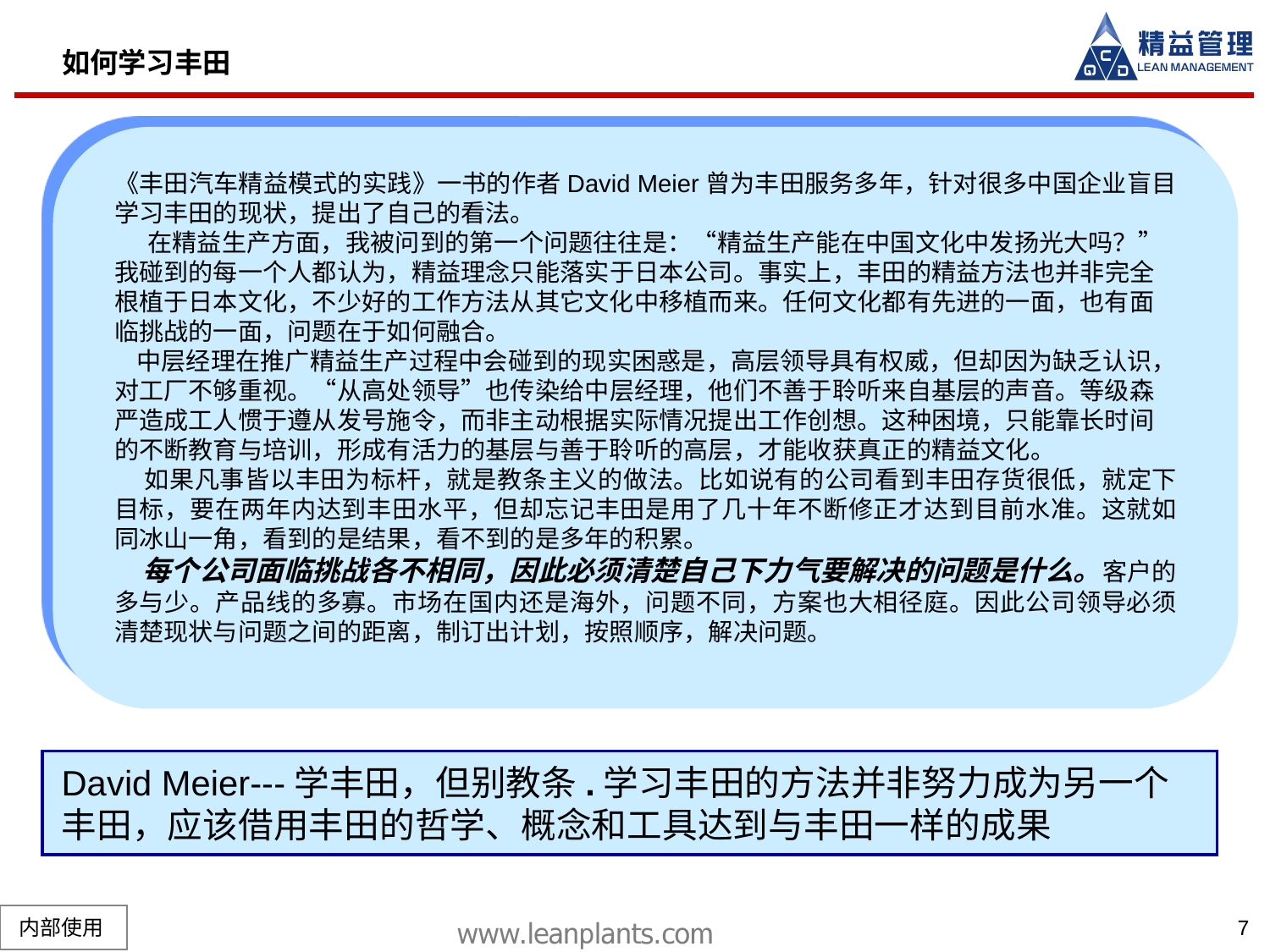

如何学习丰田

《丰田汽车精益模式的实践》一书的作者David Meier曾为丰田服务多年，针对很多中国企业盲目学习丰田的现状，提出了自己的看法。
     在精益生产方面，我被问到的第一个问题往往是：“精益生产能在中国文化中发扬光大吗？”我碰到的每一个人都认为，精益理念只能落实于日本公司。事实上，丰田的精益方法也并非完全根植于日本文化，不少好的工作方法从其它文化中移植而来。任何文化都有先进的一面，也有面临挑战的一面，问题在于如何融合。
   中层经理在推广精益生产过程中会碰到的现实困惑是，高层领导具有权威，但却因为缺乏认识，对工厂不够重视。“从高处领导”也传染给中层经理，他们不善于聆听来自基层的声音。等级森严造成工人惯于遵从发号施令，而非主动根据实际情况提出工作创想。这种困境，只能靠长时间的不断教育与培训，形成有活力的基层与善于聆听的高层，才能收获真正的精益文化。
    如果凡事皆以丰田为标杆，就是教条主义的做法。比如说有的公司看到丰田存货很低，就定下目标，要在两年内达到丰田水平，但却忘记丰田是用了几十年不断修正才达到目前水准。这就如同冰山一角，看到的是结果，看不到的是多年的积累。
    每个公司面临挑战各不相同，因此必须清楚自己下力气要解决的问题是什么。客户的多与少。产品线的多寡。市场在国内还是海外，问题不同，方案也大相径庭。因此公司领导必须清楚现状与问题之间的距离，制订出计划，按照顺序，解决问题。

David Meier---学丰田，但别教条.学习丰田的方法并非努力成为另一个丰田，应该借用丰田的哲学、概念和工具达到与丰田一样的成果
内部使用